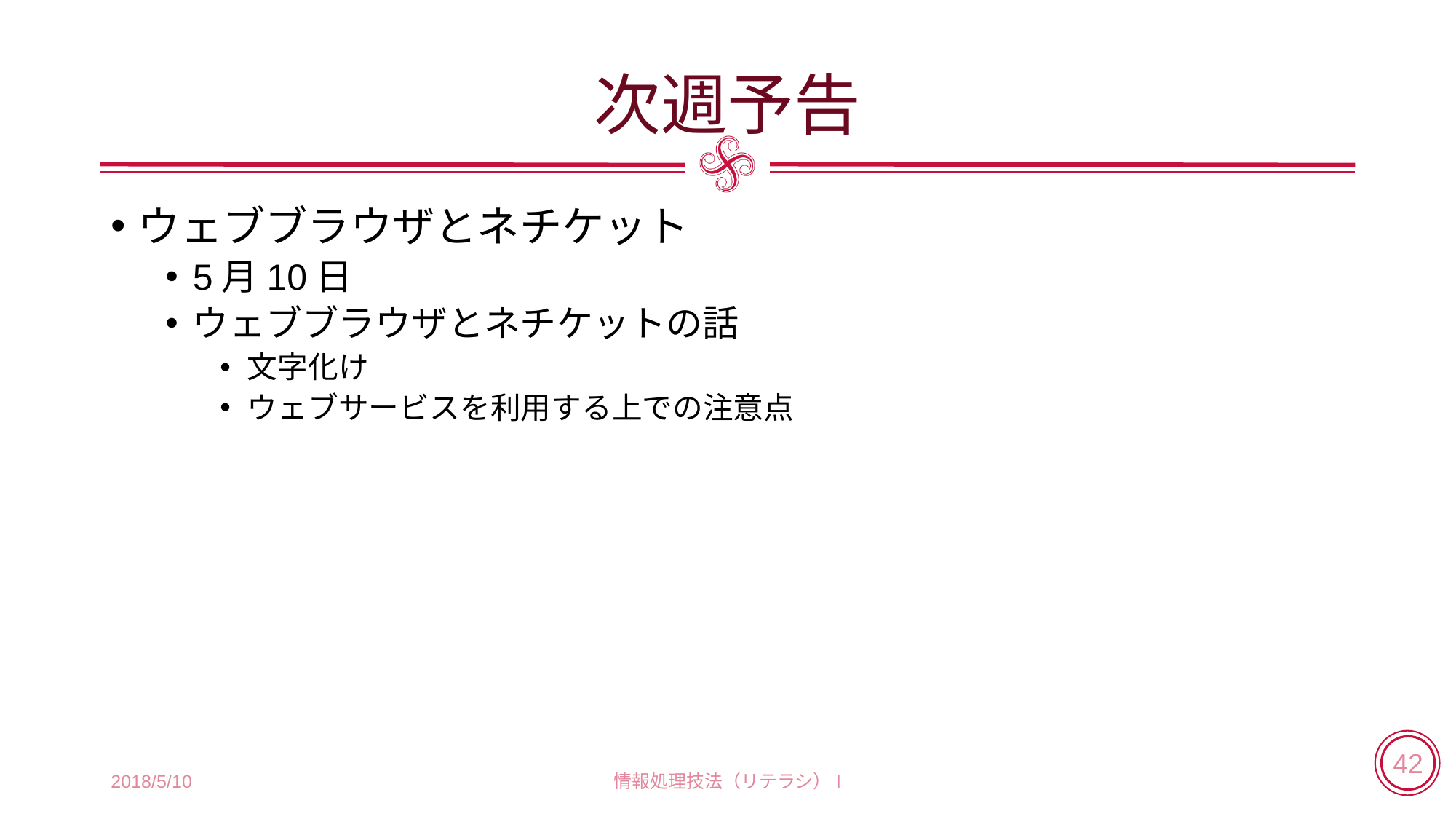

# 次週予告
ウェブブラウザとネチケット
5月10日
ウェブブラウザとネチケットの話
文字化け
ウェブサービスを利用する上での注意点
2018/5/10
情報処理技法（リテラシ）I